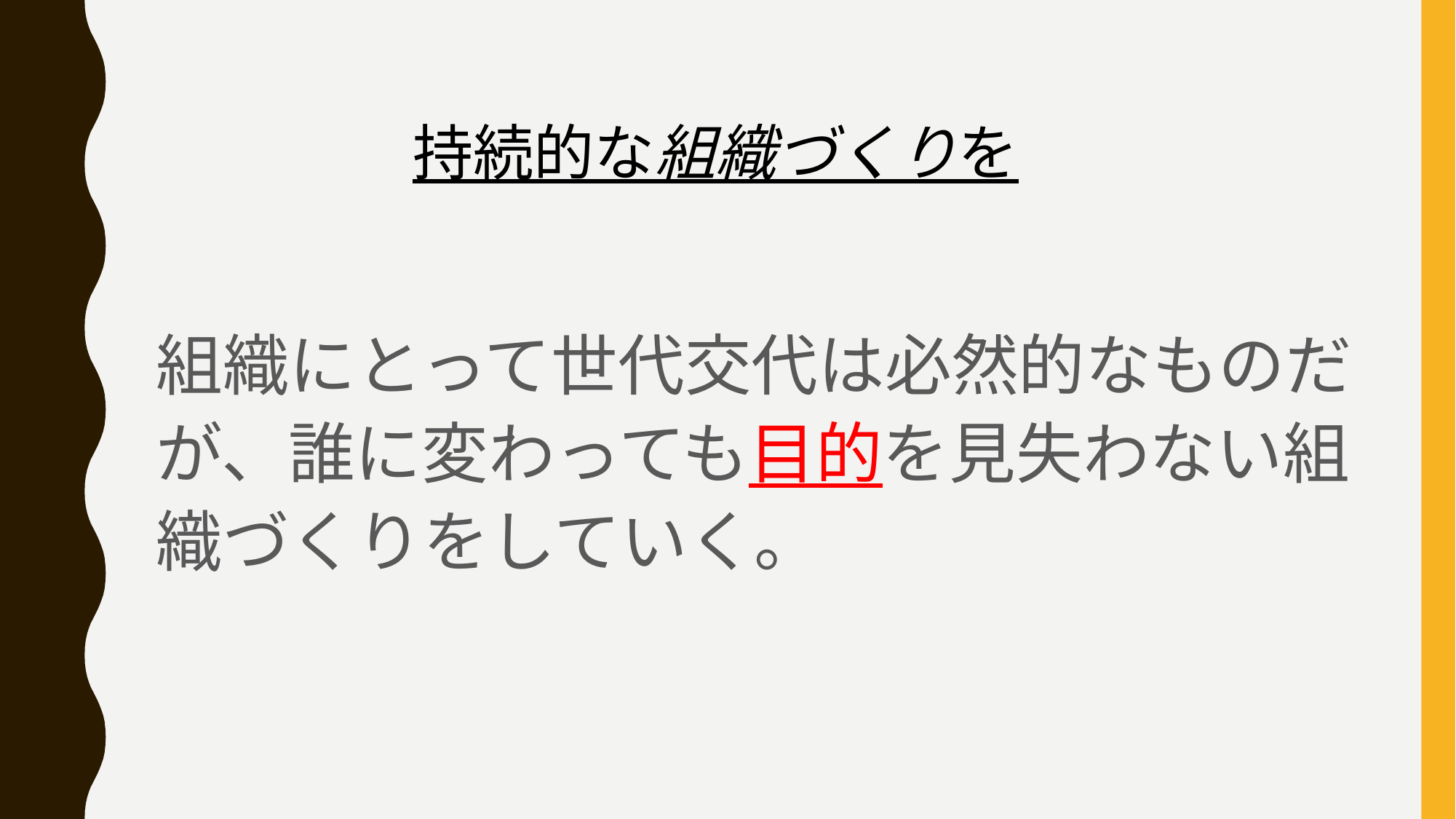

持続的な組織づくりを
組織にとって世代交代は必然的なものだが、誰に変わっても目的を見失わない組織づくりをしていく。